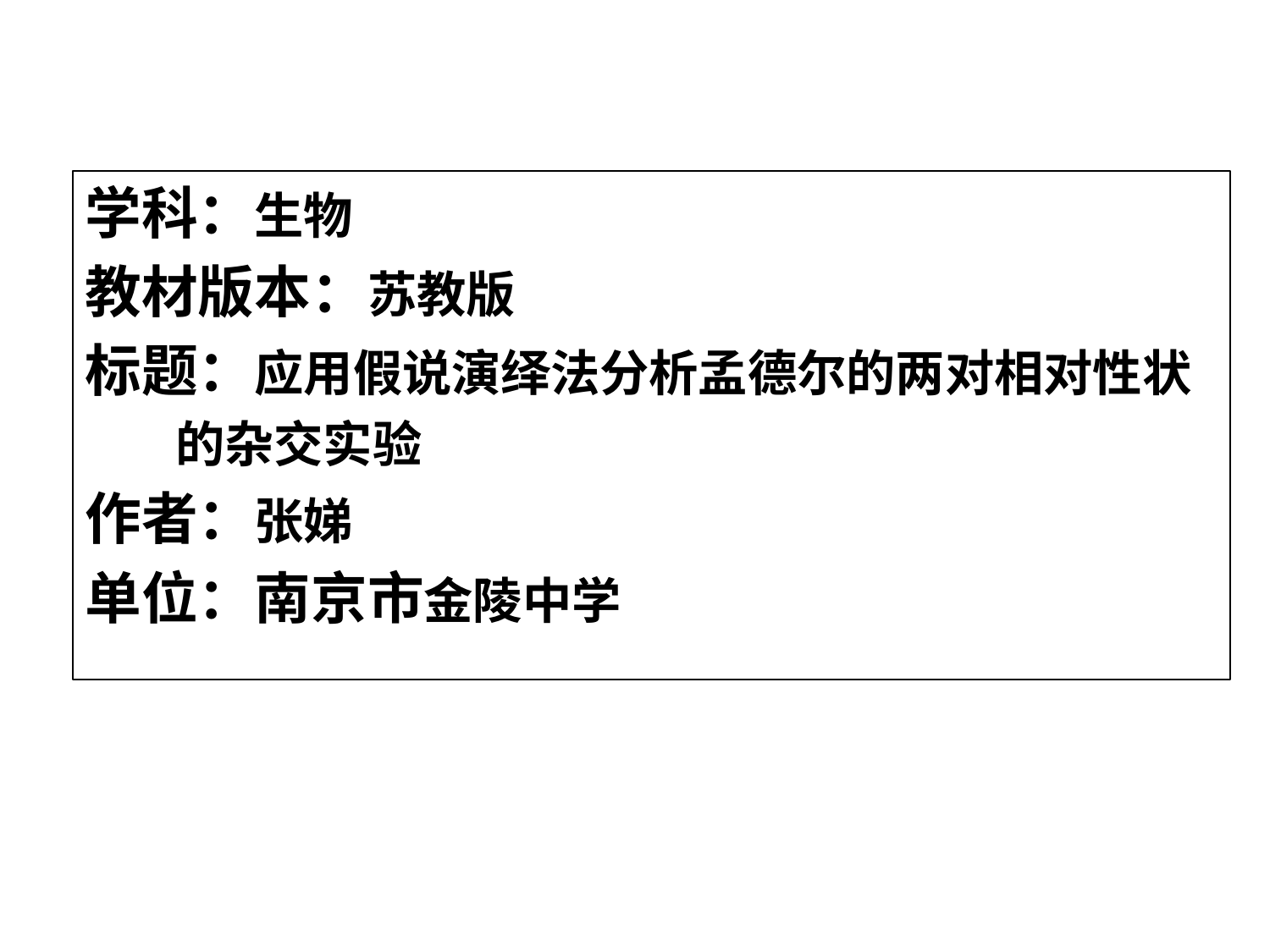

学科：生物
教材版本：苏教版
标题：应用假说演绎法分析孟德尔的两对相对性状
       的杂交实验
作者：张娣
单位：南京市金陵中学